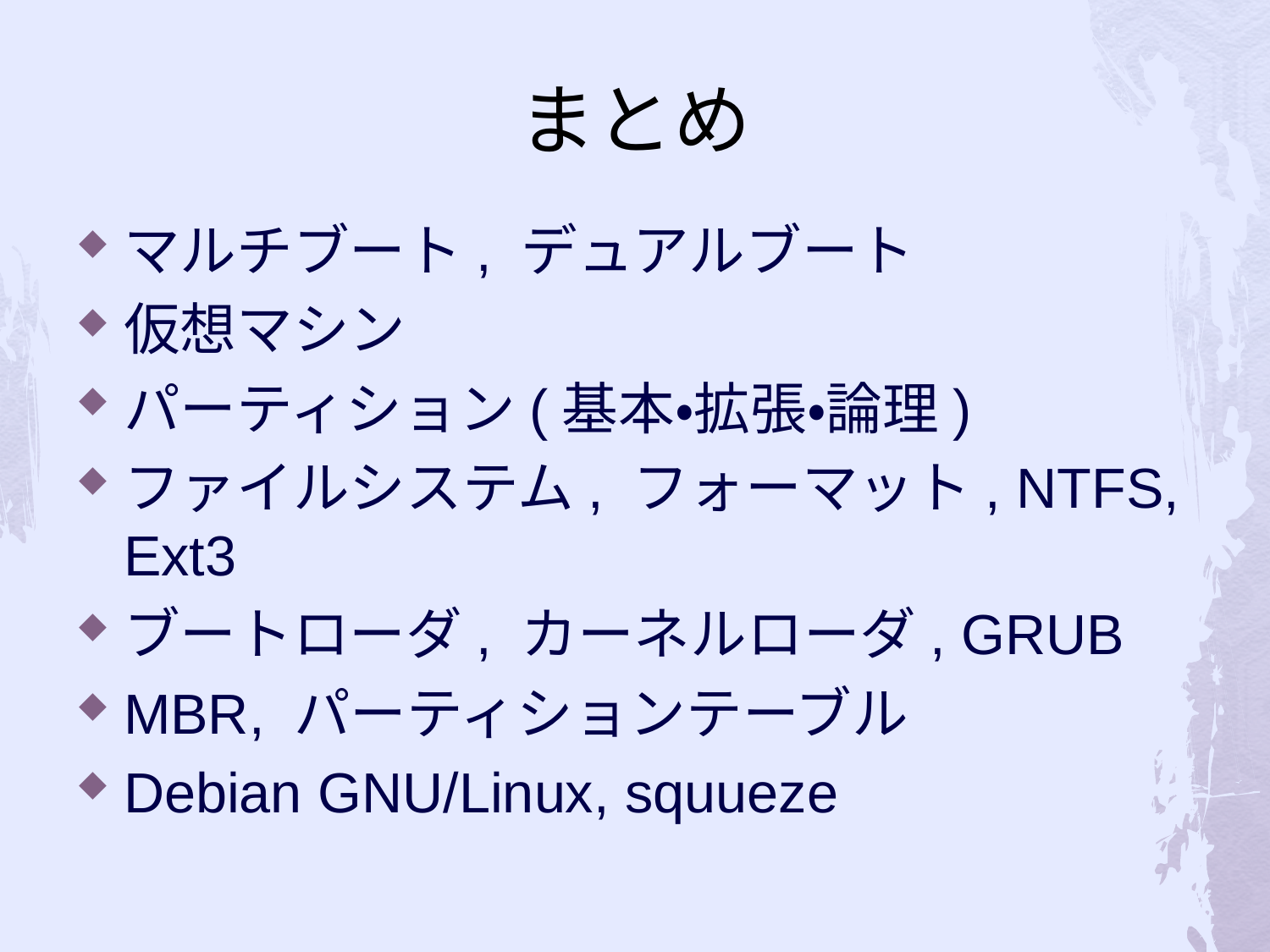

# まとめ
マルチブート, デュアルブート
仮想マシン
パーティション(基本・拡張・論理)
ファイルシステム, フォーマット, NTFS, Ext3
ブートローダ, カーネルローダ, GRUB
MBR, パーティションテーブル
Debian GNU/Linux, squueze